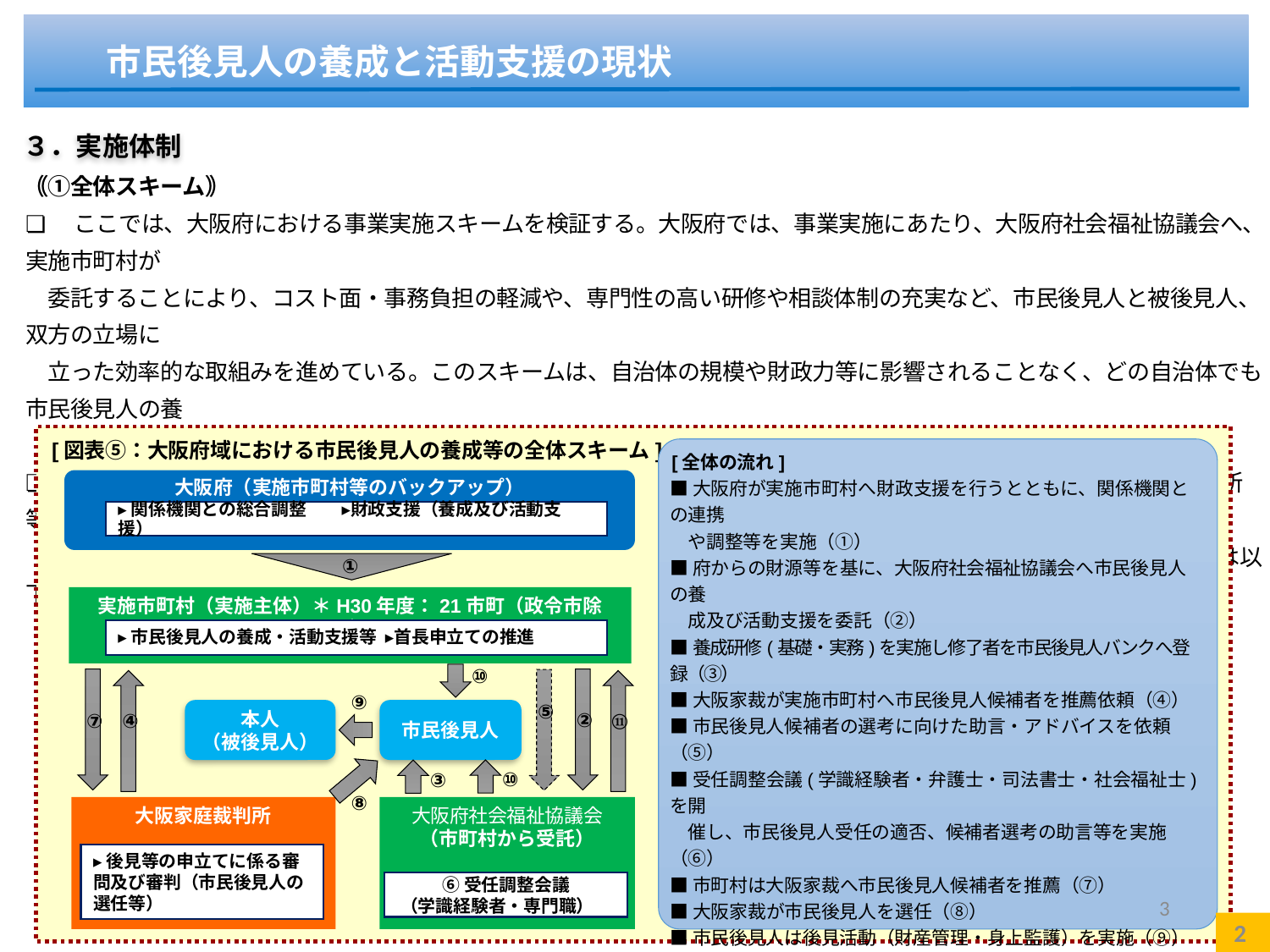

市民後見人の養成と活動支援の現状
 ３．実施体制
｟➀全体スキーム｠
❏　ここでは、大阪府における事業実施スキームを検証する。大阪府では、事業実施にあたり、大阪府社会福祉協議会へ、実施市町村が
　委託することにより、コスト面・事務負担の軽減や、専門性の高い研修や相談体制の充実など、市民後見人と被後見人、双方の立場に
　立った効率的な取組みを進めている。このスキームは、自治体の規模や財政力等に影響されることなく、どの自治体でも市民後見人の養
　成等に取り組むことができるよう、工夫されたものである。
❏　また、市民後見人の養成と活動しやすい環境づくりに向けて、関係機関（行政・支援機関・専門職団体・家庭裁判所等）が密な連
　携を図りながら取組みを進める等、大阪市・堺市とともに大阪独自の手法を確立している。なお、具体的なスキームは以下のとおりである。

[図表⑤：大阪府域における市民後見人の養成等の全体スキーム]

[全体の流れ]
■大阪府が実施市町村へ財政支援を行うとともに、関係機関との連携
　や調整等を実施（①）
■府からの財源等を基に、大阪府社会福祉協議会へ市民後見人の養
　成及び活動支援を委託（②）
■養成研修(基礎・実務)を実施し修了者を市民後見人バンクへ登録（③）
■大阪家裁が実施市町村へ市民後見人候補者を推薦依頼（④）
■市民後見人候補者の選考に向けた助言・アドバイスを依頼（⑤）
■受任調整会議(学識経験者・弁護士・司法書士・社会福祉士)を開
　催し、市民後見人受任の適否、候補者選考の助言等を実施（⑥）
■市町村は大阪家裁へ市民後見人候補者を推薦（⑦）
■大阪家裁が市民後見人を選任（⑧）
■市民後見人は後見活動（財産管理・身上監護）を実施（⑨）
■市町村は受任者の日常的な相談やバンク登録者支援を実施。大阪府社会福祉協議会はバンク登録者・受任者研修や専門相談（専門
　職）を実施（⑩活動支援）
■大阪府社会福祉協議会は委託元の実施市町村へ実績を報告(⑪）
　＊なお、政令市(大阪市・堺市)は各市社協へ府と同業務を委託実施

大阪府（実施市町村等のバックアップ）

▸関係機関との総合調整　　▸財政支援（養成及び活動支援）
①

実施市町村（実施主体）＊H30年度：21市町（政令市除く）

▸市民後見人の養成・活動支援等  ▸首長申立ての推進
⑩

⑨
⑤
本人
（被後見人）
市民後見人
②
⑦
④
⑪

⑩
③
⑧
大阪家庭裁判所
大阪府社会福祉協議会
（市町村から受託）

▸後見等の申立てに係る審問及び審判（市民後見人の選任等）
⑥受任調整会議
（学識経験者・専門職）
3
2